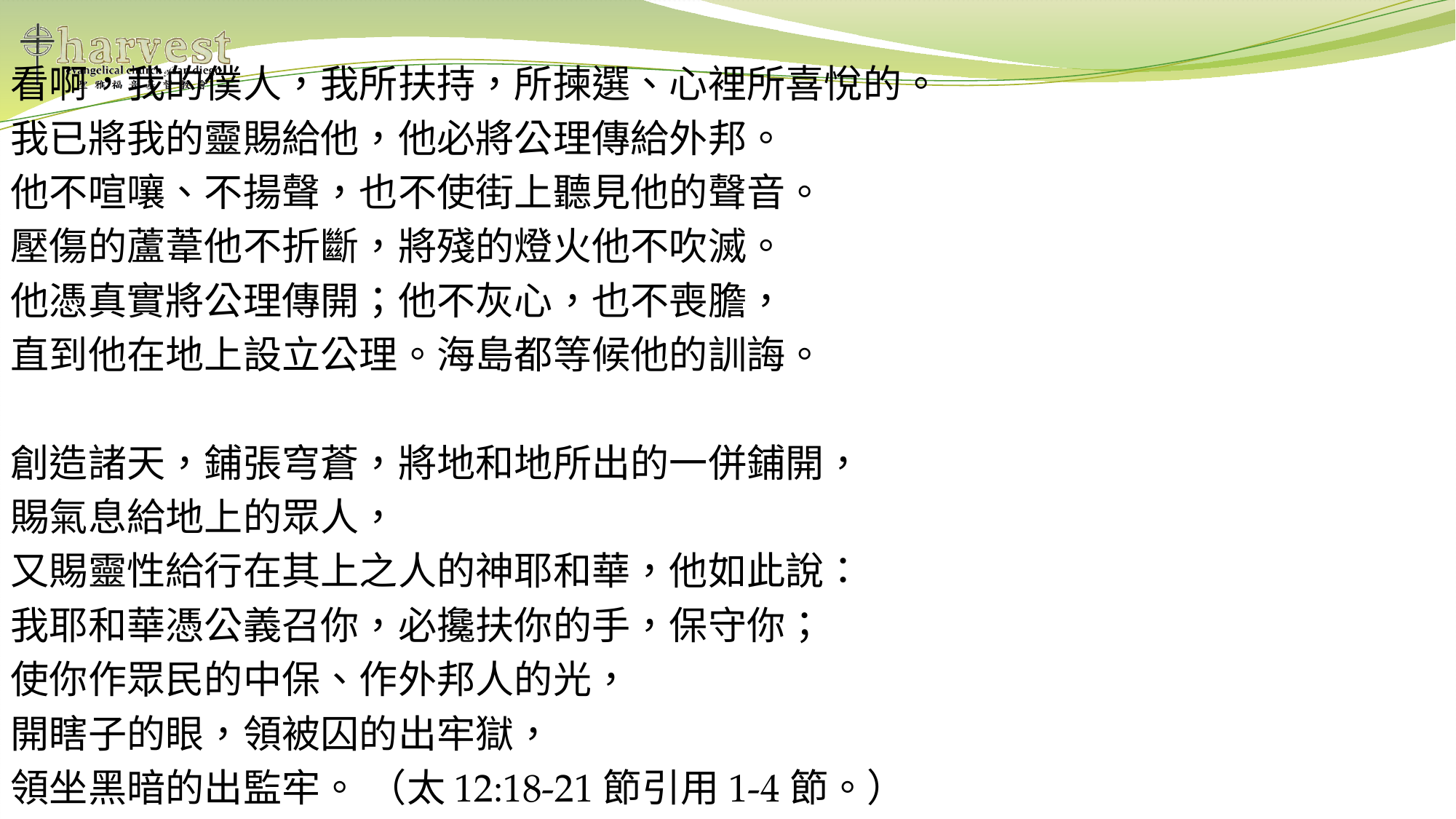

看啊，我的僕人，我所扶持，所揀選、心裡所喜悅的。
我已將我的靈賜給他，他必將公理傳給外邦。
他不喧嚷、不揚聲，也不使街上聽見他的聲音。
壓傷的蘆葦他不折斷，將殘的燈火他不吹滅。
他憑真實將公理傳開；他不灰心，也不喪膽，
直到他在地上設立公理。海島都等候他的訓誨。

創造諸天，鋪張穹蒼，將地和地所出的一併鋪開，
賜氣息給地上的眾人，
又賜靈性給行在其上之人的神耶和華，他如此說：
我耶和華憑公義召你，必攙扶你的手，保守你；
使你作眾民的中保、作外邦人的光，
開瞎子的眼，領被囚的出牢獄，
領坐黑暗的出監牢。 （太12:18-21節引用1-4節。）

#